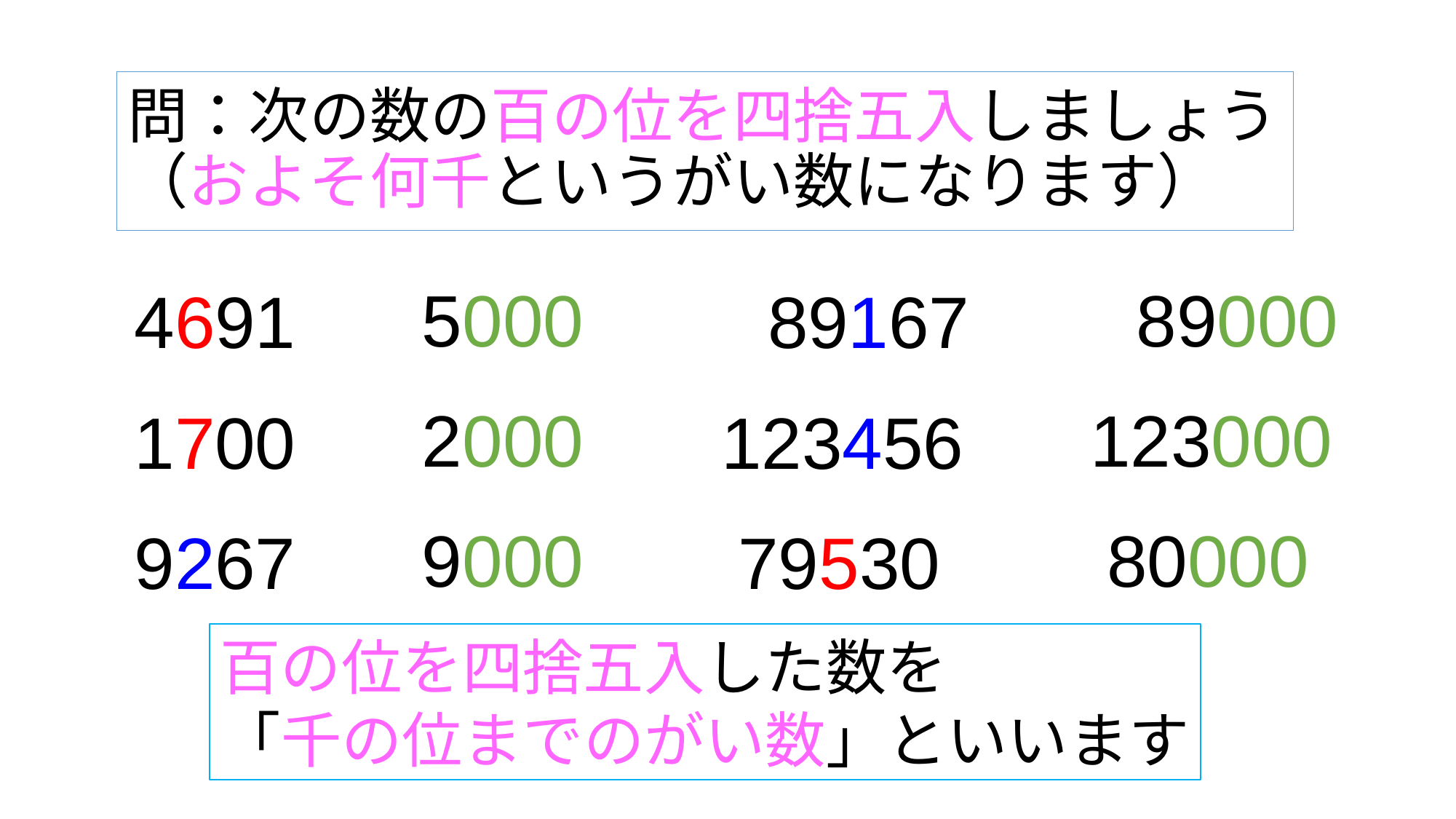

# 問：次の数の百の位を四捨五入しましょう （およそ何千というがい数になります）
5000
89000
4691
89167
2000
123000
1700
123456
9000
80000
9267
79530
百の位を四捨五入した数を
「千の位までのがい数」といいます